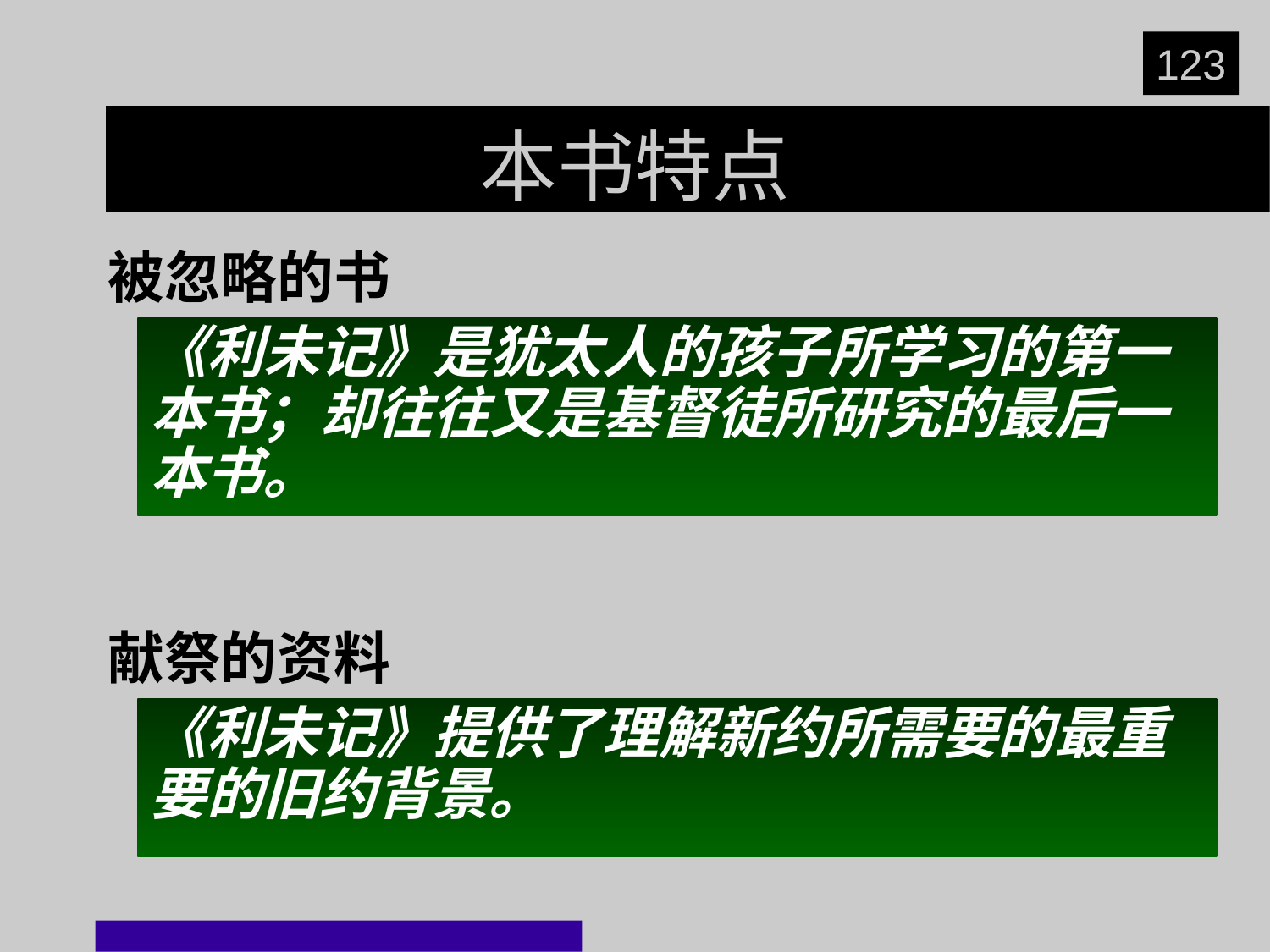

123
# 本书特点
被忽略的书
《利未记》是犹太人的孩子所学习的第一本书；却往往又是基督徒所研究的最后一本书。
献祭的资料
《利未记》提供了理解新约所需要的最重要的旧约背景。